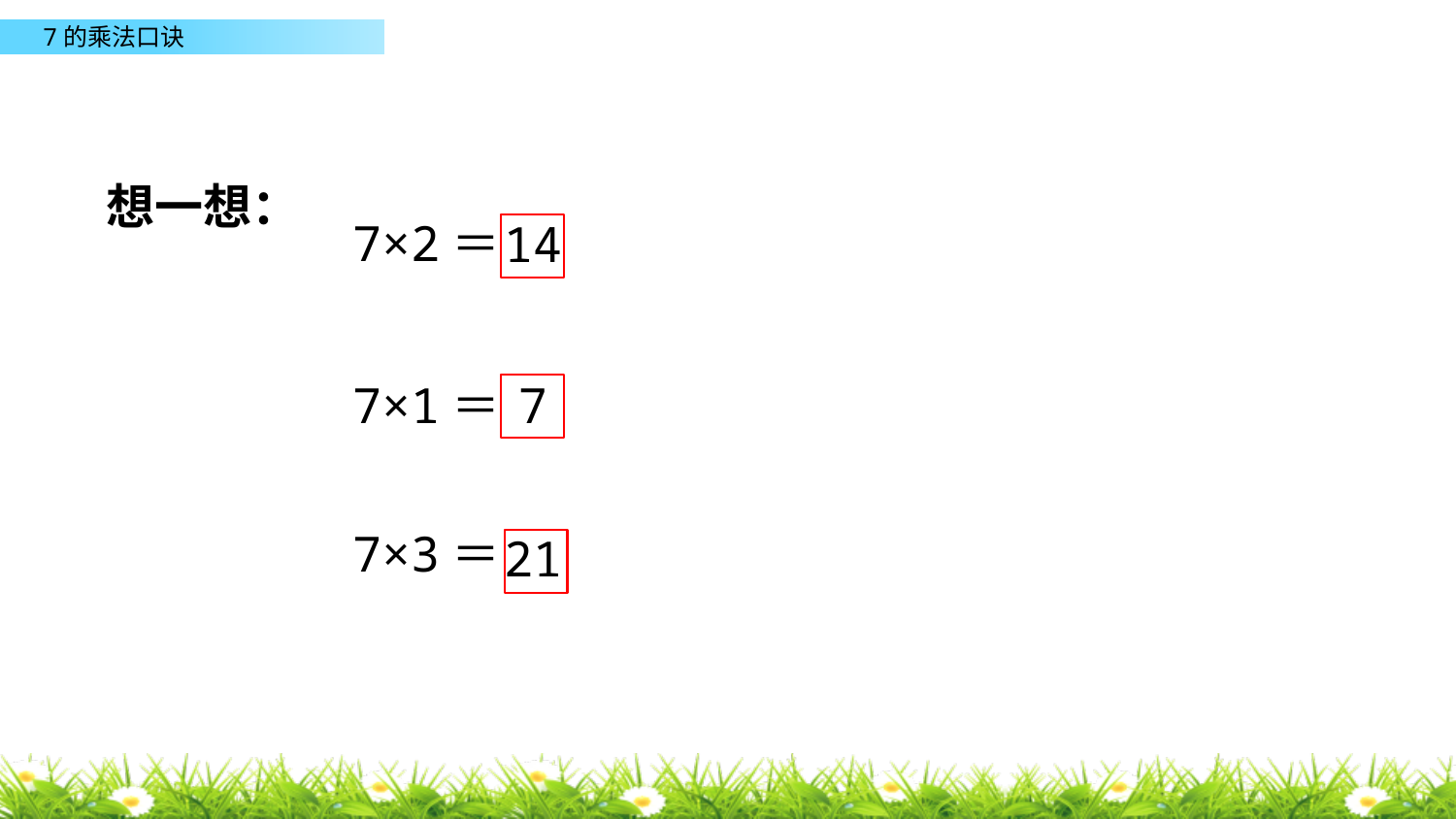

想一想：
7×2＝
14

7×1＝
7

7×3＝
21